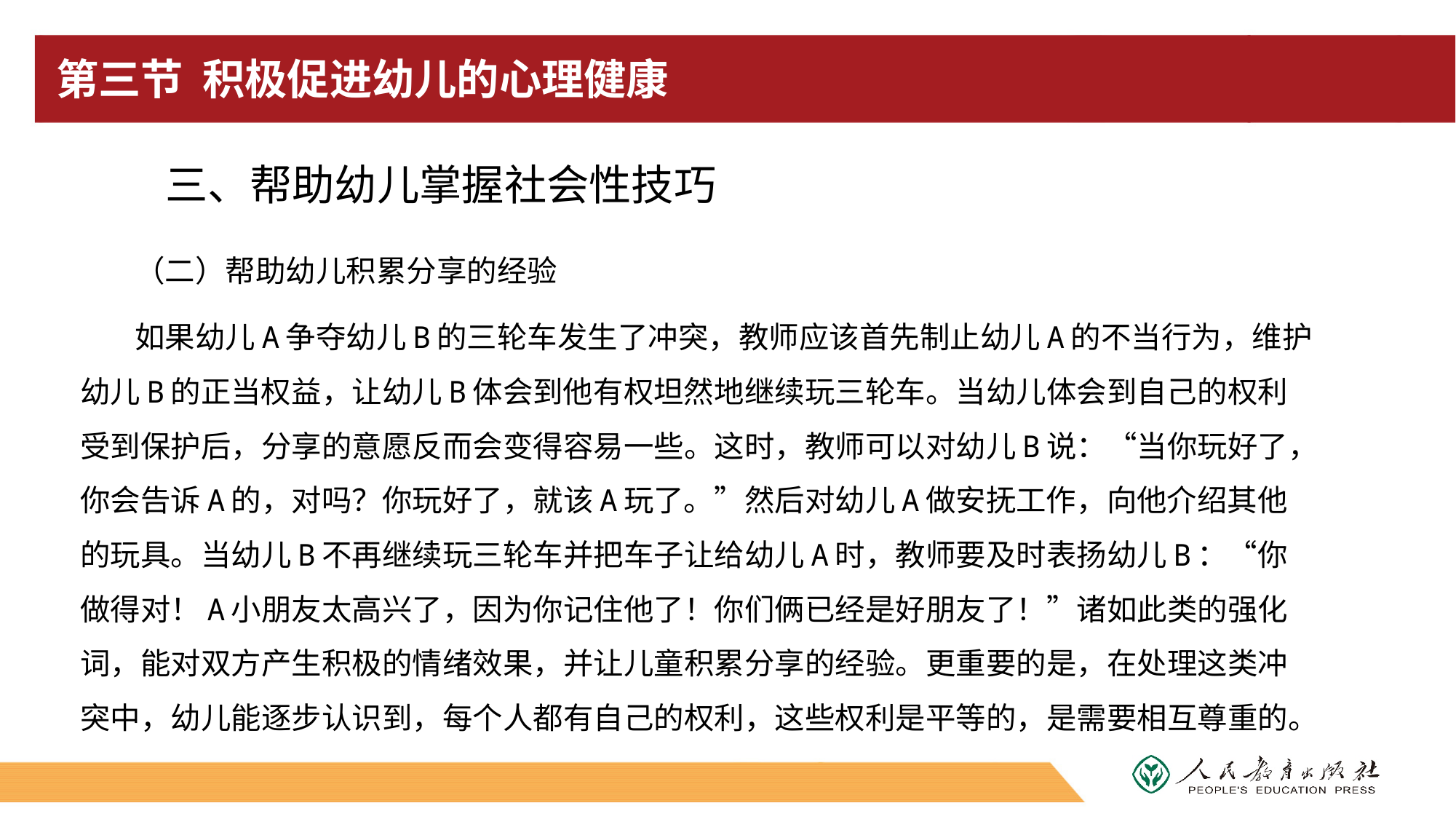

# 第三节  积极促进幼儿的心理健康
三、帮助幼儿掌握社会性技巧
（二）帮助幼儿积累分享的经验
如果幼儿A争夺幼儿B的三轮车发生了冲突，教师应该首先制止幼儿A的不当行为，维护幼儿B的正当权益，让幼儿B体会到他有权坦然地继续玩三轮车。当幼儿体会到自己的权利受到保护后，分享的意愿反而会变得容易一些。这时，教师可以对幼儿B说：“当你玩好了，你会告诉A的，对吗？你玩好了，就该A玩了。”然后对幼儿A做安抚工作，向他介绍其他的玩具。当幼儿B不再继续玩三轮车并把车子让给幼儿A时，教师要及时表扬幼儿B：“你做得对！A小朋友太高兴了，因为你记住他了！你们俩已经是好朋友了！”诸如此类的强化词，能对双方产生积极的情绪效果，并让儿童积累分享的经验。更重要的是，在处理这类冲突中，幼儿能逐步认识到，每个人都有自己的权利，这些权利是平等的，是需要相互尊重的。